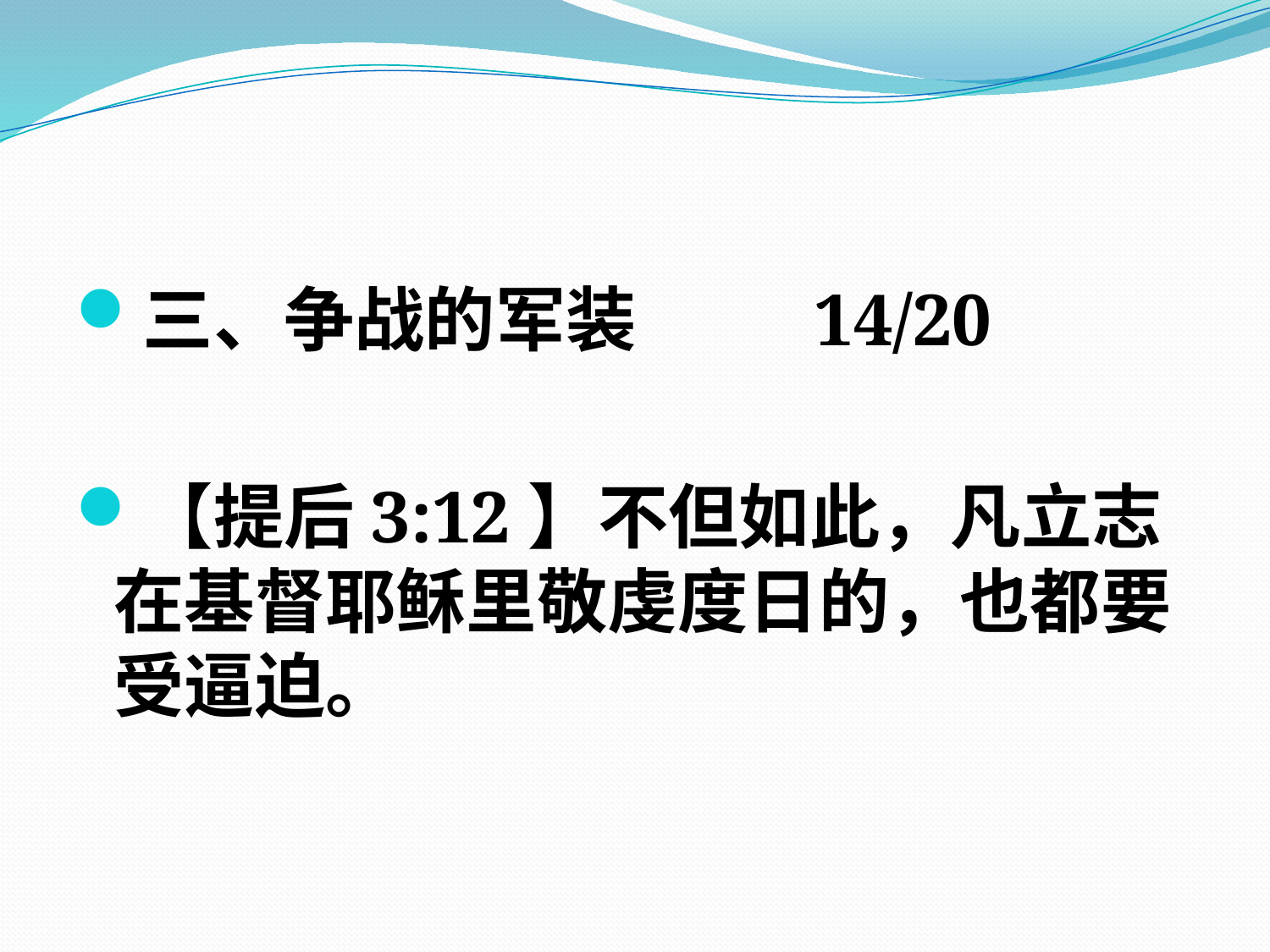

#
三、争战的军装          14/20

【提后3:12】不但如此，凡立志在基督耶稣里敬虔度日的，也都要受逼迫。